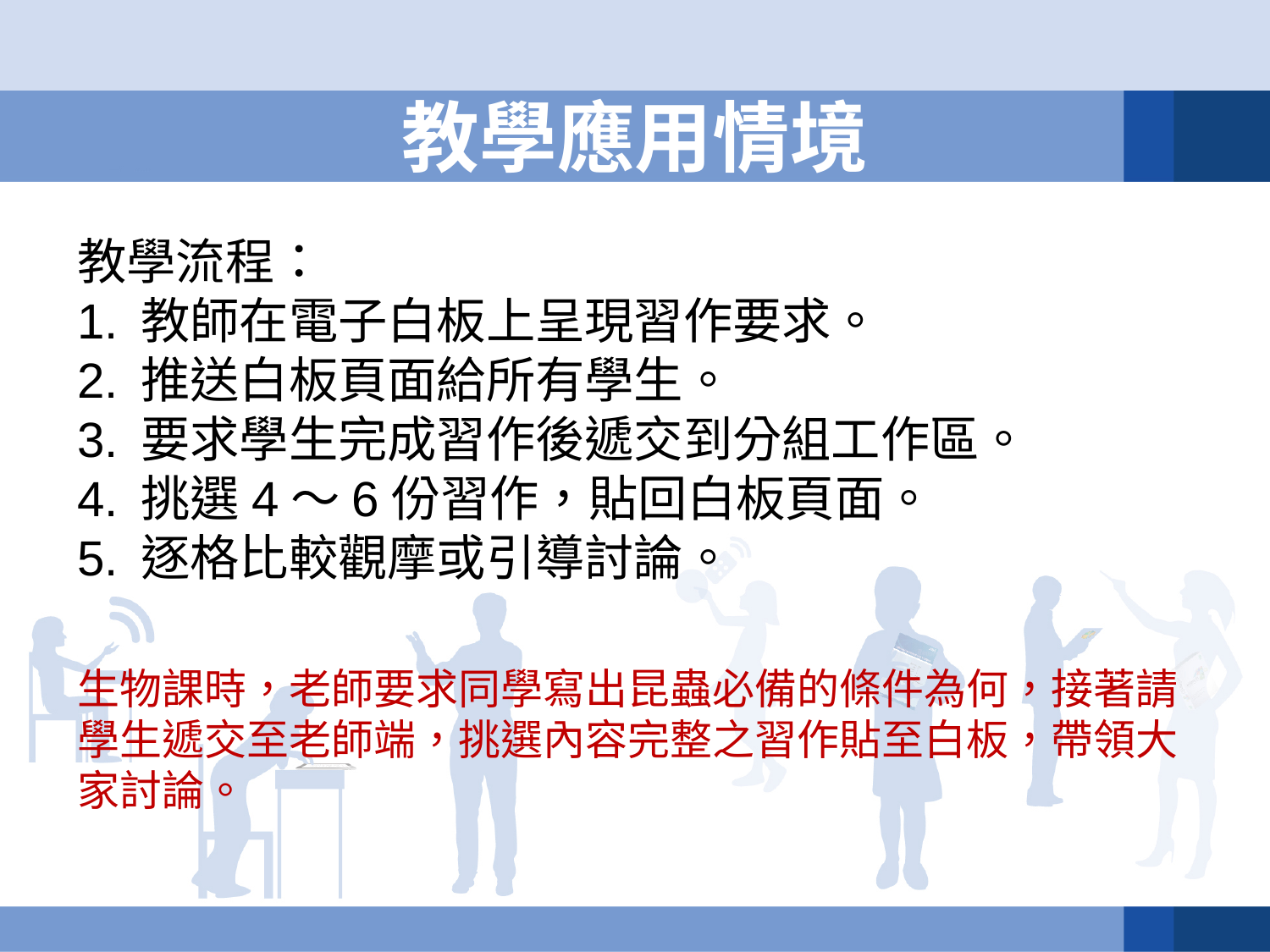

# 教學應用情境
教學流程：
教師在電子白板上呈現習作要求。
推送白板頁面給所有學生。
要求學生完成習作後遞交到分組工作區。
挑選4～6份習作，貼回白板頁面。
逐格比較觀摩或引導討論。
生物課時，老師要求同學寫出昆蟲必備的條件為何，接著請學生遞交至老師端，挑選內容完整之習作貼至白板，帶領大家討論。